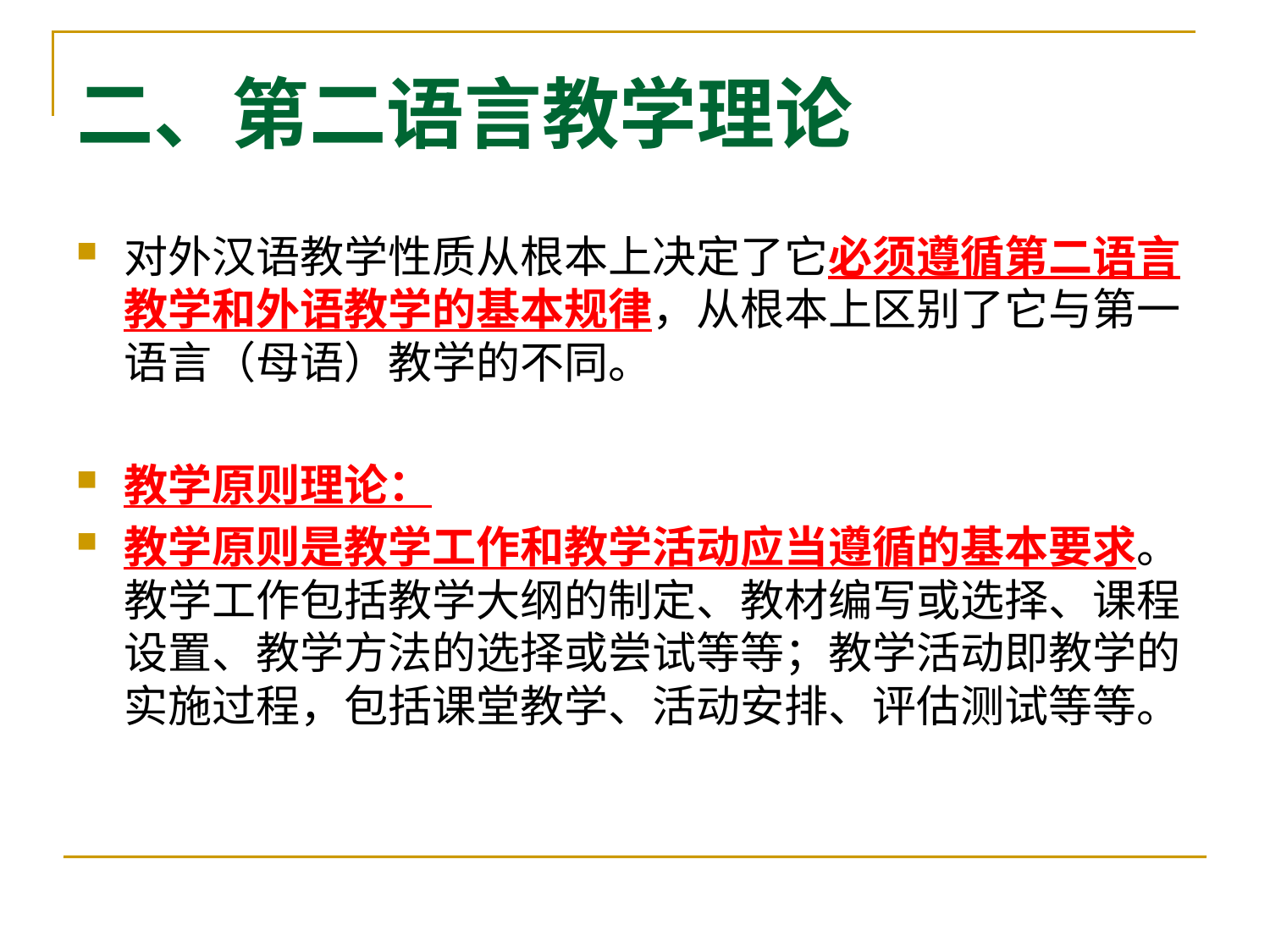

# 二、第二语言教学理论
对外汉语教学性质从根本上决定了它必须遵循第二语言教学和外语教学的基本规律，从根本上区别了它与第一语言（母语）教学的不同。

教学原则理论：
教学原则是教学工作和教学活动应当遵循的基本要求。教学工作包括教学大纲的制定、教材编写或选择、课程设置、教学方法的选择或尝试等等；教学活动即教学的实施过程，包括课堂教学、活动安排、评估测试等等。